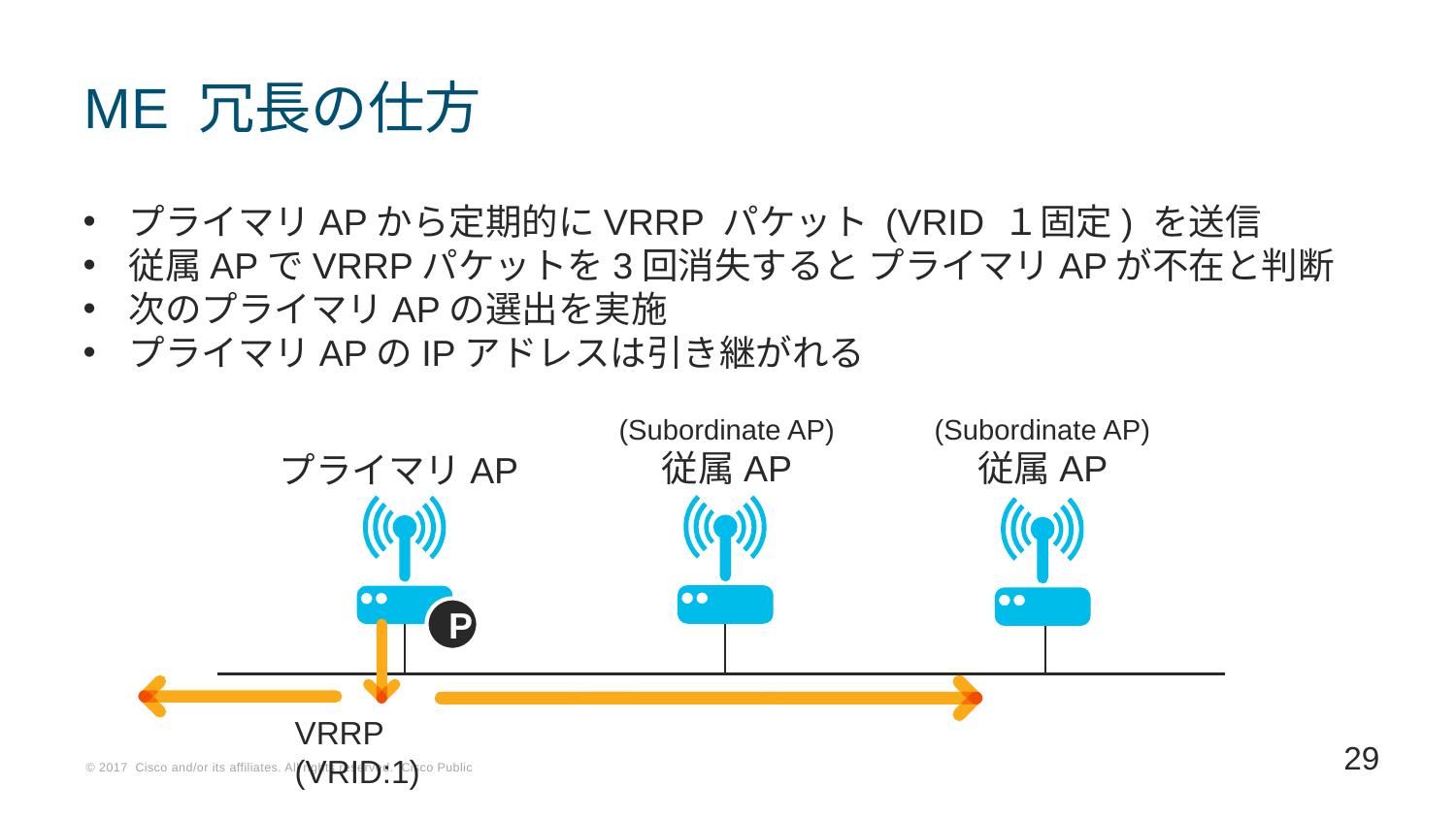

# ME 冗長の仕方
プライマリAPから定期的にVRRP パケット (VRID １固定) を送信
従属APでVRRPパケットを3回消失すると プライマリAPが不在と判断
次のプライマリAPの選出を実施
プライマリAPのIPアドレスは引き継がれる
(Subordinate AP)
従属AP
(Subordinate AP)
従属AP
プライマリAP

P

VRRP (VRID:1)